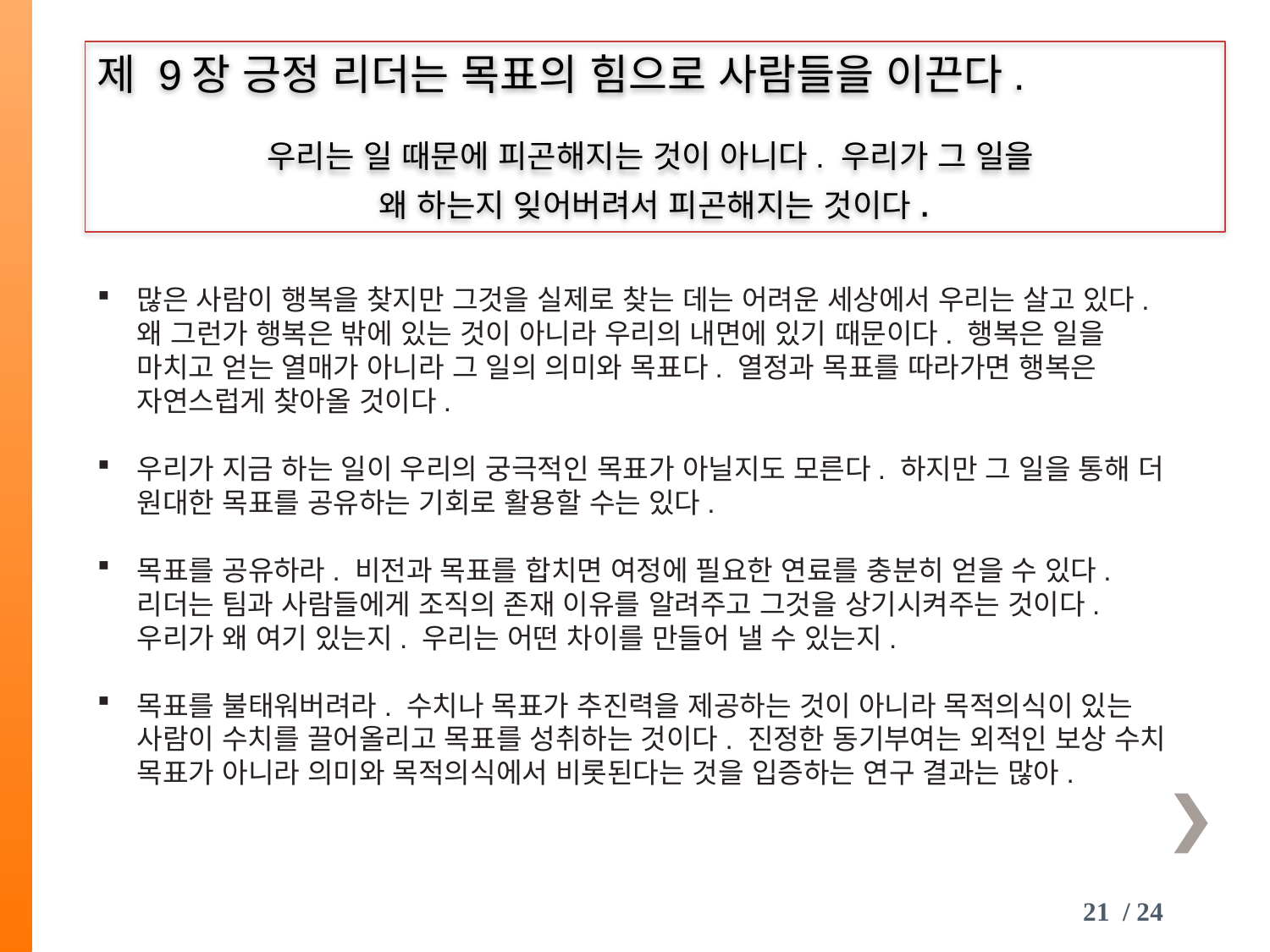

제 9장 긍정 리더는 목표의 힘으로 사람들을 이끈다.

우리는 일 때문에 피곤해지는 것이 아니다. 우리가 그 일을
왜 하는지 잊어버려서 피곤해지는 것이다.

많은 사람이 행복을 찾지만 그것을 실제로 찾는 데는 어려운 세상에서 우리는 살고 있다. 왜 그런가 행복은 밖에 있는 것이 아니라 우리의 내면에 있기 때문이다. 행복은 일을 마치고 얻는 열매가 아니라 그 일의 의미와 목표다. 열정과 목표를 따라가면 행복은 자연스럽게 찾아올 것이다.

우리가 지금 하는 일이 우리의 궁극적인 목표가 아닐지도 모른다. 하지만 그 일을 통해 더 원대한 목표를 공유하는 기회로 활용할 수는 있다.

목표를 공유하라. 비전과 목표를 합치면 여정에 필요한 연료를 충분히 얻을 수 있다. 리더는 팀과 사람들에게 조직의 존재 이유를 알려주고 그것을 상기시켜주는 것이다. 우리가 왜 여기 있는지. 우리는 어떤 차이를 만들어 낼 수 있는지.

목표를 불태워버려라. 수치나 목표가 추진력을 제공하는 것이 아니라 목적의식이 있는 사람이 수치를 끌어올리고 목표를 성취하는 것이다. 진정한 동기부여는 외적인 보상 수치 목표가 아니라 의미와 목적의식에서 비롯된다는 것을 입증하는 연구 결과는 많아.
21  / 24